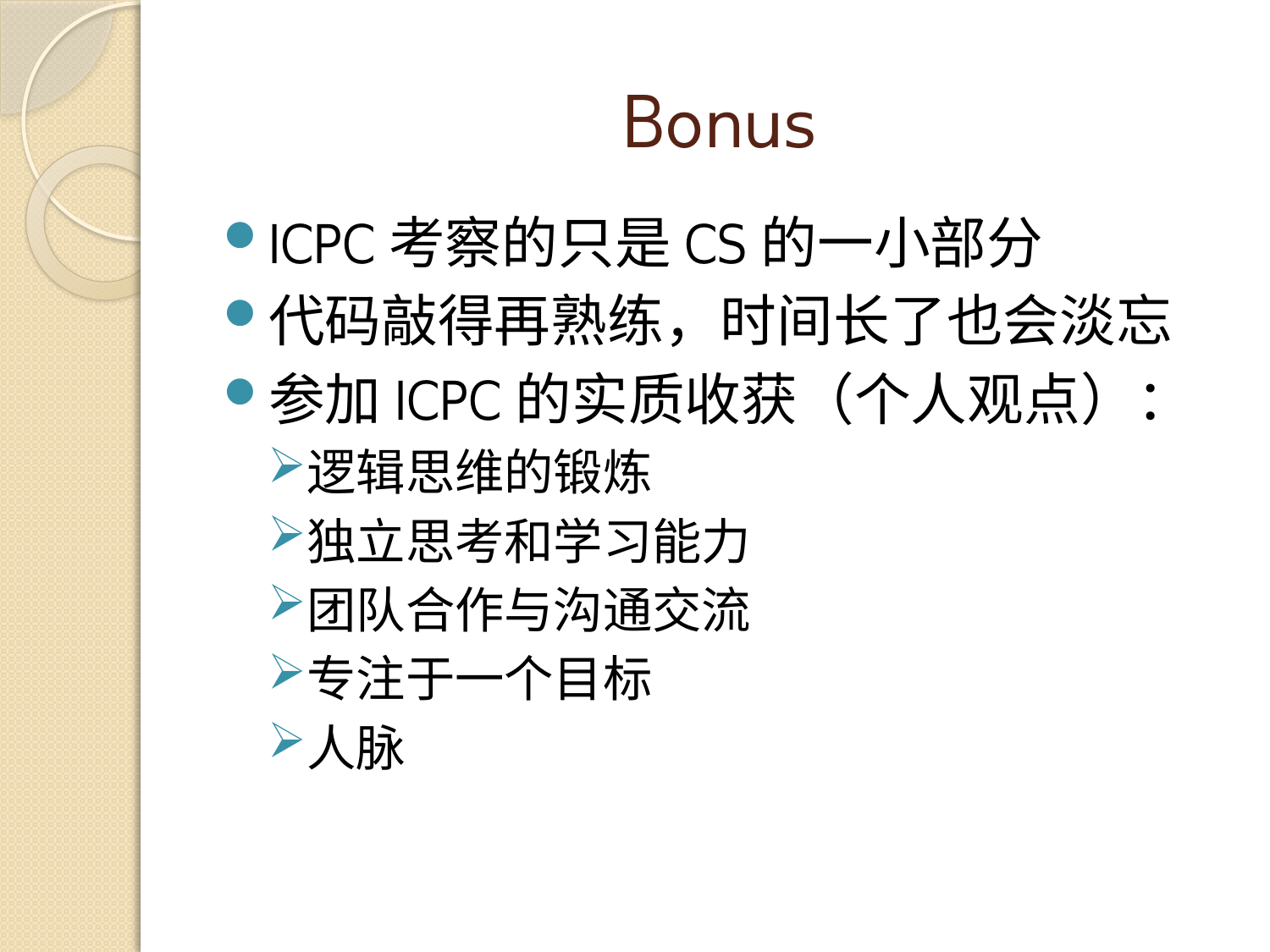

# Bonus
ICPC考察的只是CS的一小部分
代码敲得再熟练，时间长了也会淡忘
参加ICPC的实质收获（个人观点）：
逻辑思维的锻炼
独立思考和学习能力
团队合作与沟通交流
专注于一个目标
人脉